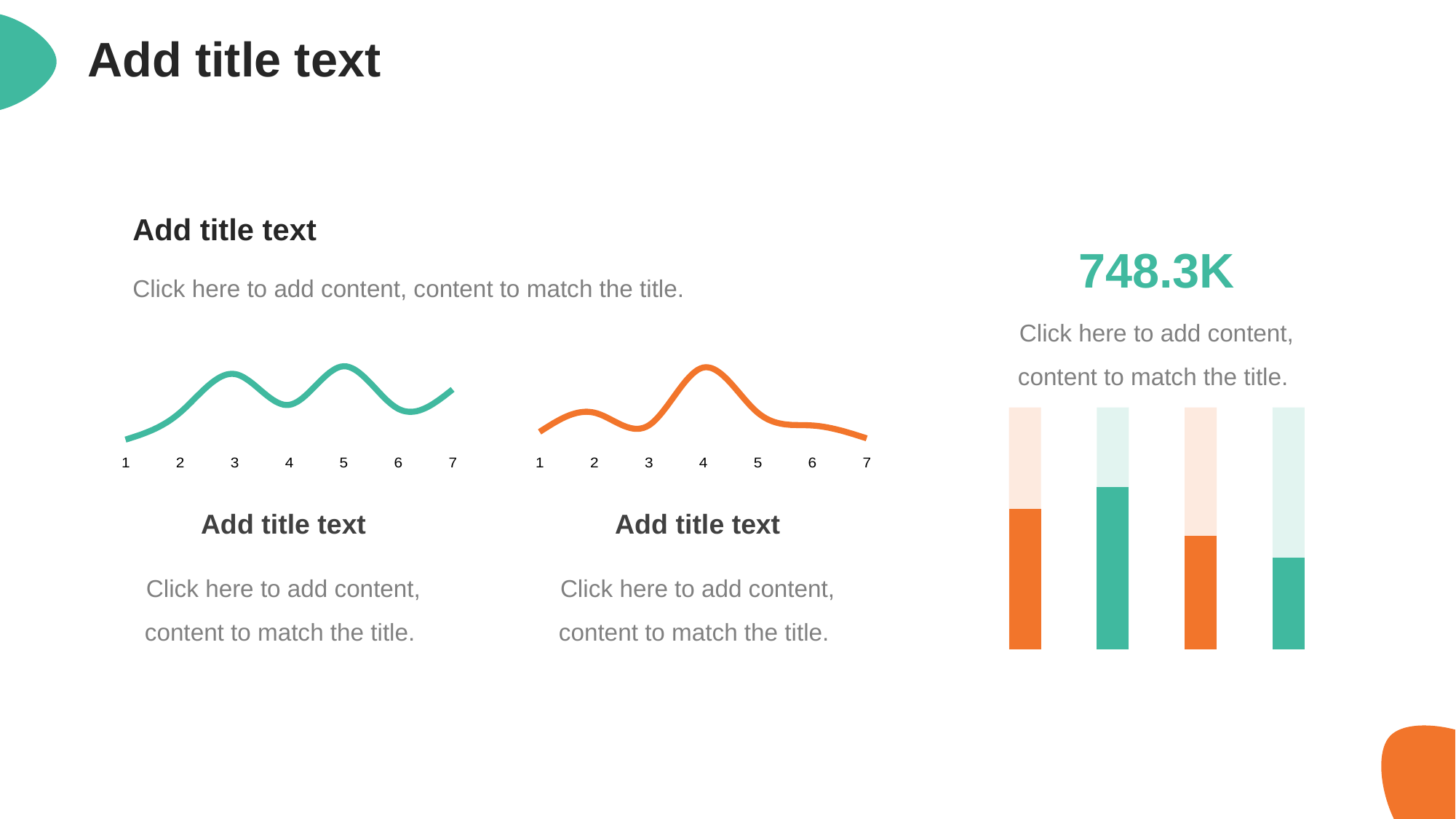

Add title text

Add title text
748.3K
Click here to add content, content to match the title.

### Chart

| Category | 系列 1 | 系列 2 |
|---|---|---|
| NO.1 | 100.0 | 58.0 |
| NO.2 | 100.0 | 67.0 |
| NO.3 | 100.0 | 47.0 |
| NO.4 | 100.0 | 38.0 |
Click here to add content, content to match the title.

### Chart

| Category | text here |
|---|---|
| 1 | 0.03 |
| 2 | 0.1 |
| 3 | 0.2 |
| 4 | 0.12 |
| 5 | 0.22 |
| 6 | 0.11 |
| 7 | 0.16 |
Add title text
Click here to add content, content to match the title.

### Chart

| Category | text here |
|---|---|
| 1 | 0.06 |
| 2 | 0.12 |
| 3 | 0.08 |
| 4 | 0.26 |
| 5 | 0.12 |
| 6 | 0.08 |
| 7 | 0.04 |
Add title text
Click here to add content, content to match the title.